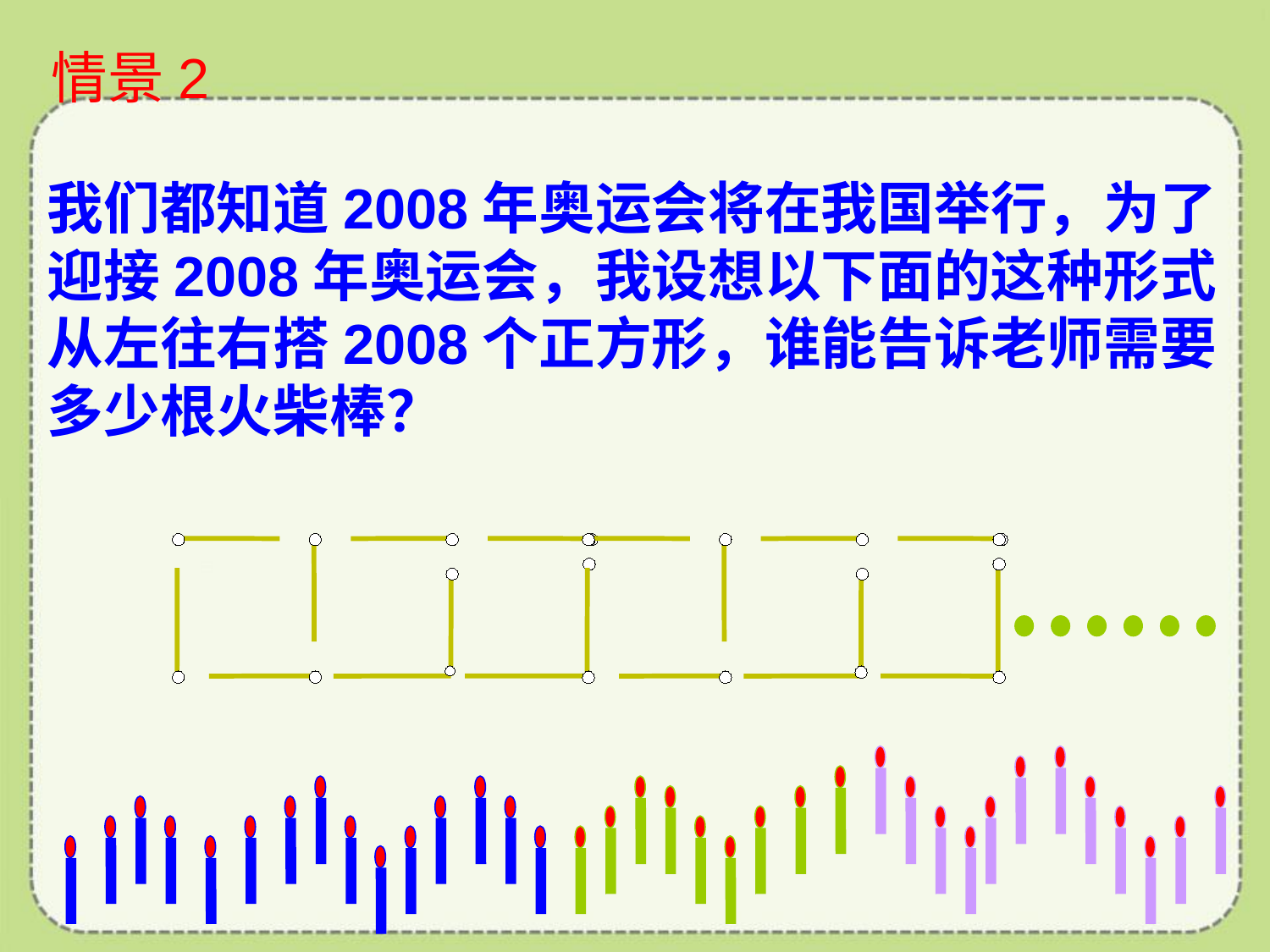

情景2
我们都知道2008年奥运会将在我国举行，为了迎接2008年奥运会，我设想以下面的这种形式从左往右搭2008个正方形，谁能告诉老师需要多少根火柴棒？